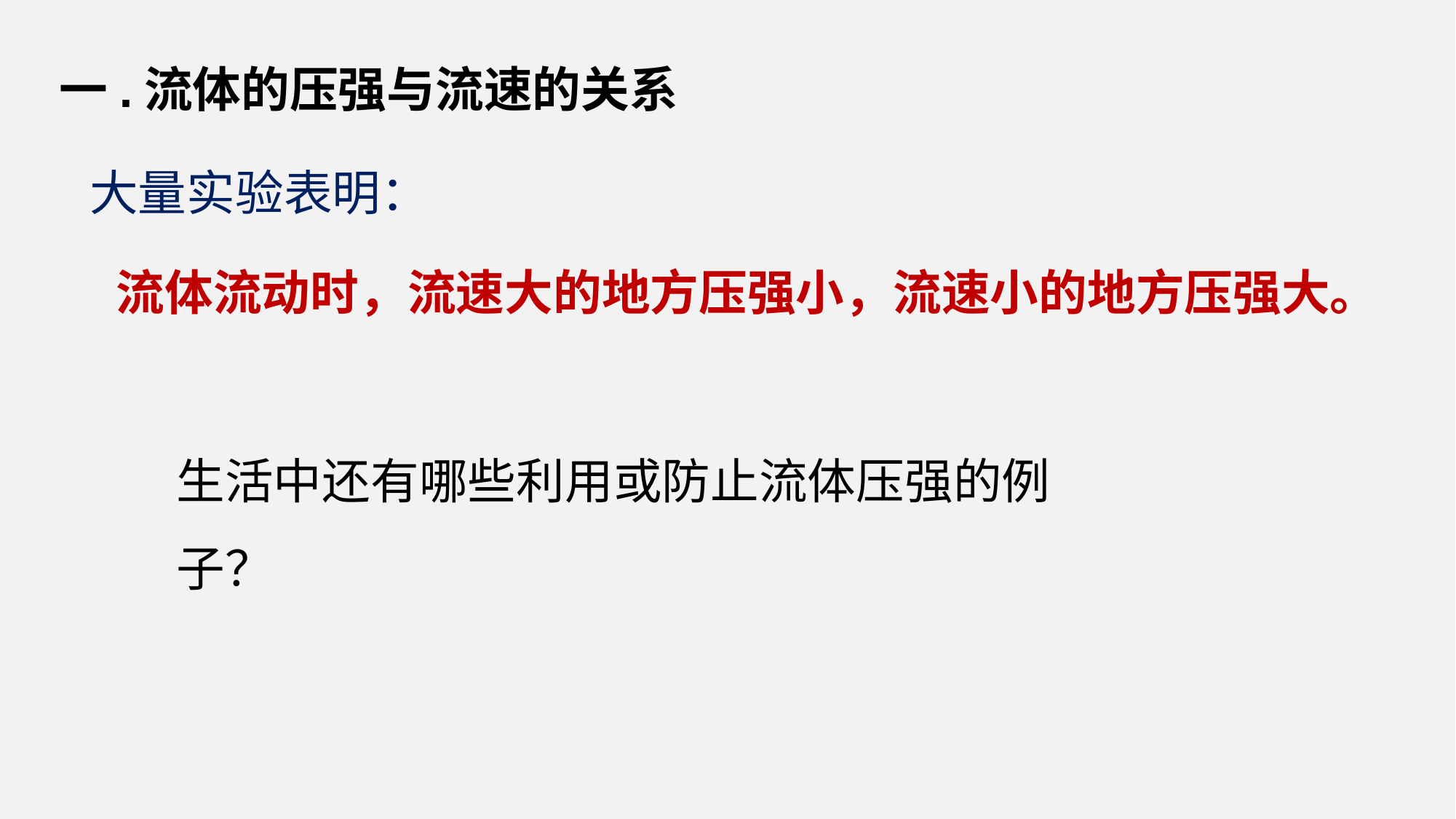

一.流体的压强与流速的关系
大量实验表明：
流体流动时，流速大的地方压强小，流速小的地方压强大。
生活中还有哪些利用或防止流体压强的例子？